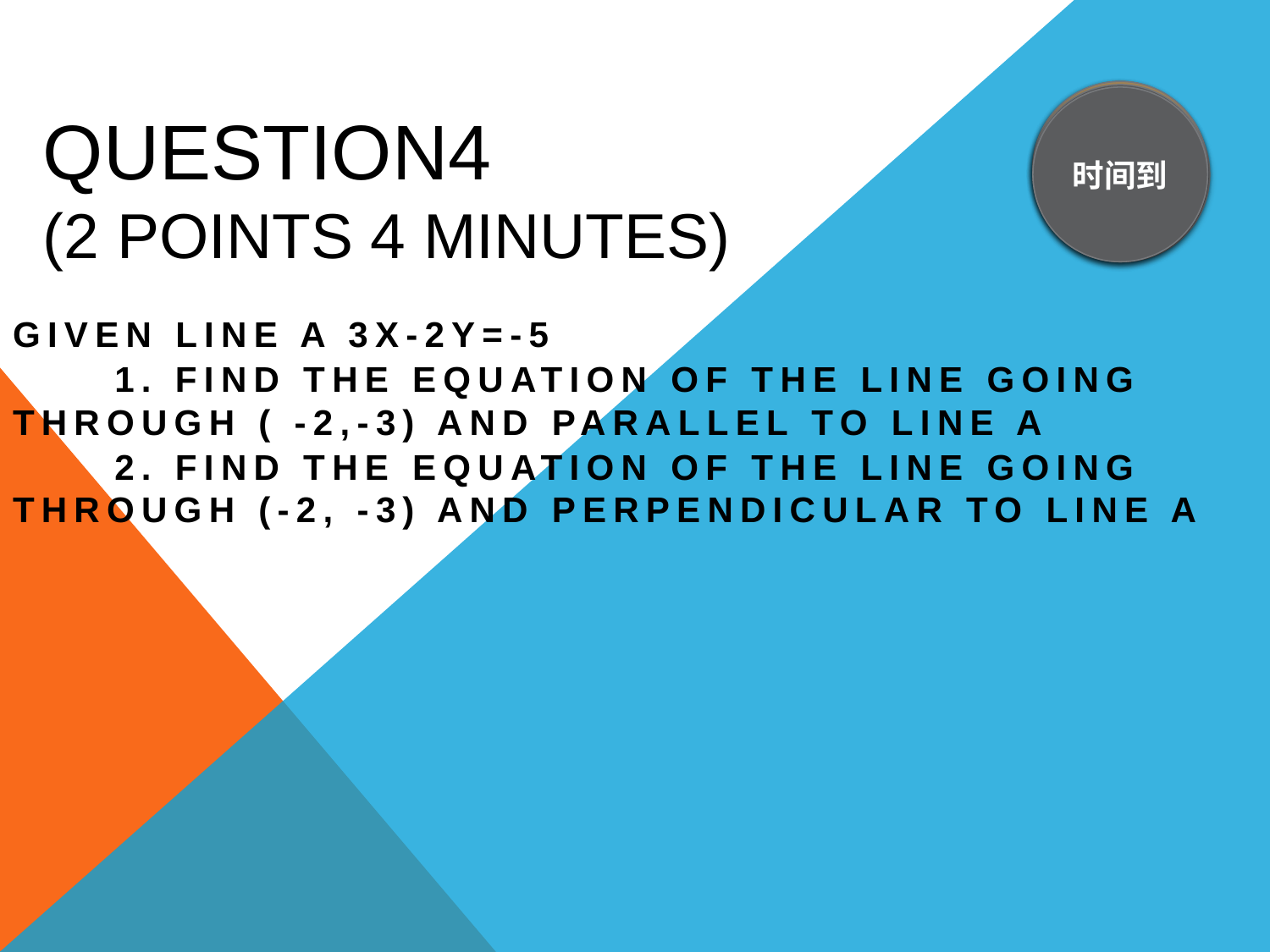

# Question4 (2 points 4 minutes)
4 min
2 min
1 min
10 s
5 s
时间到
3 min
Given line A 3x-2y=-5
      1. Find the equation of the line going through ( -2,-3) and parallel to Line a
      2. Find the Equation of the line going through (-2, -3) and perpendicular to line A